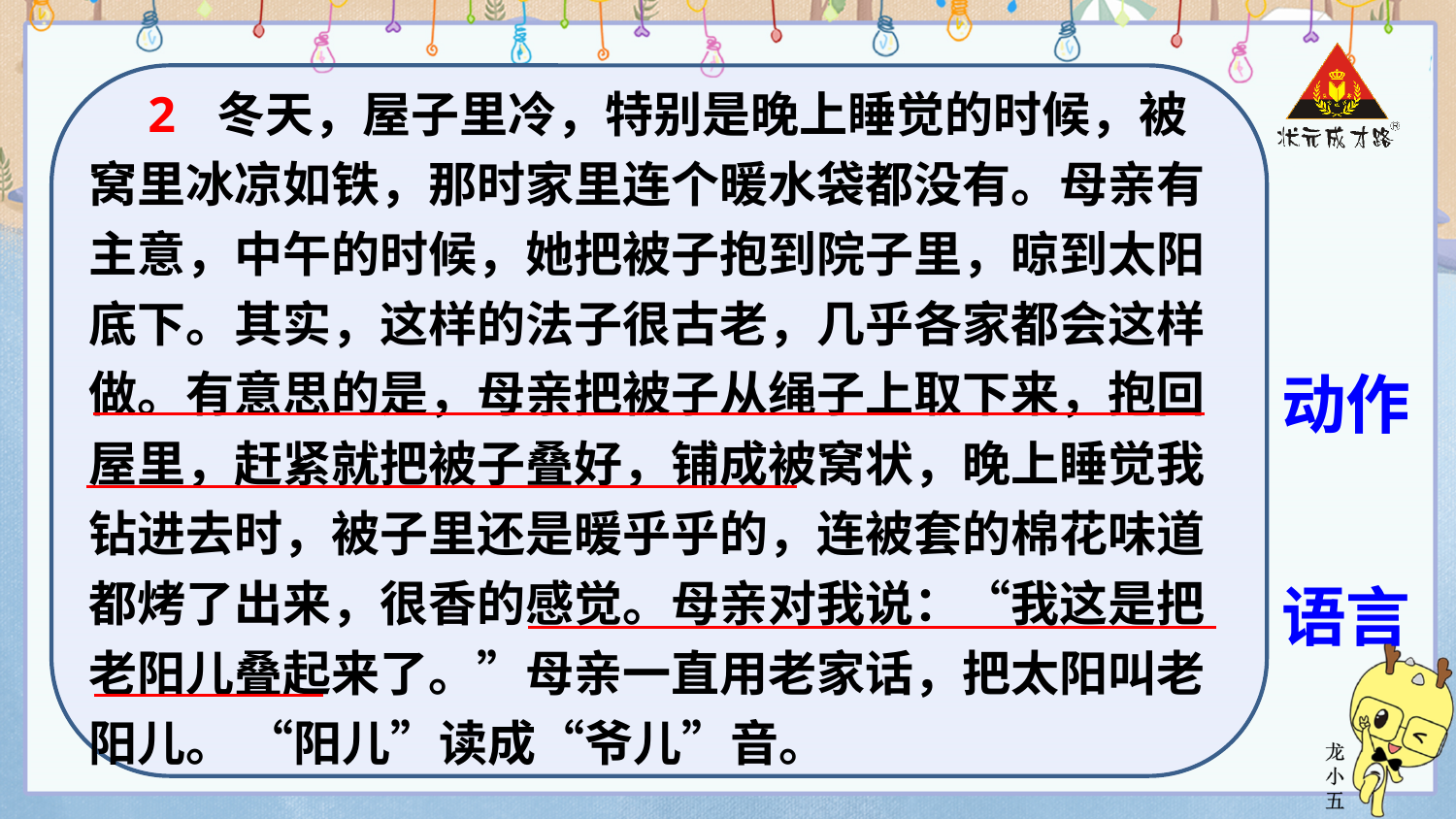

2 冬天，屋子里冷，特别是晚上睡觉的时候，被窝里冰凉如铁，那时家里连个暖水袋都没有。母亲有主意，中午的时候，她把被子抱到院子里，晾到太阳底下。其实，这样的法子很古老，几乎各家都会这样做。有意思的是，母亲把被子从绳子上取下来，抱回屋里，赶紧就把被子叠好，铺成被窝状，晚上睡觉我钻进去时，被子里还是暖乎乎的，连被套的棉花味道都烤了出来，很香的感觉。母亲对我说：“我这是把老阳儿叠起来了。”母亲一直用老家话，把太阳叫老阳儿。 “阳儿”读成“爷儿”音。

动作
语言